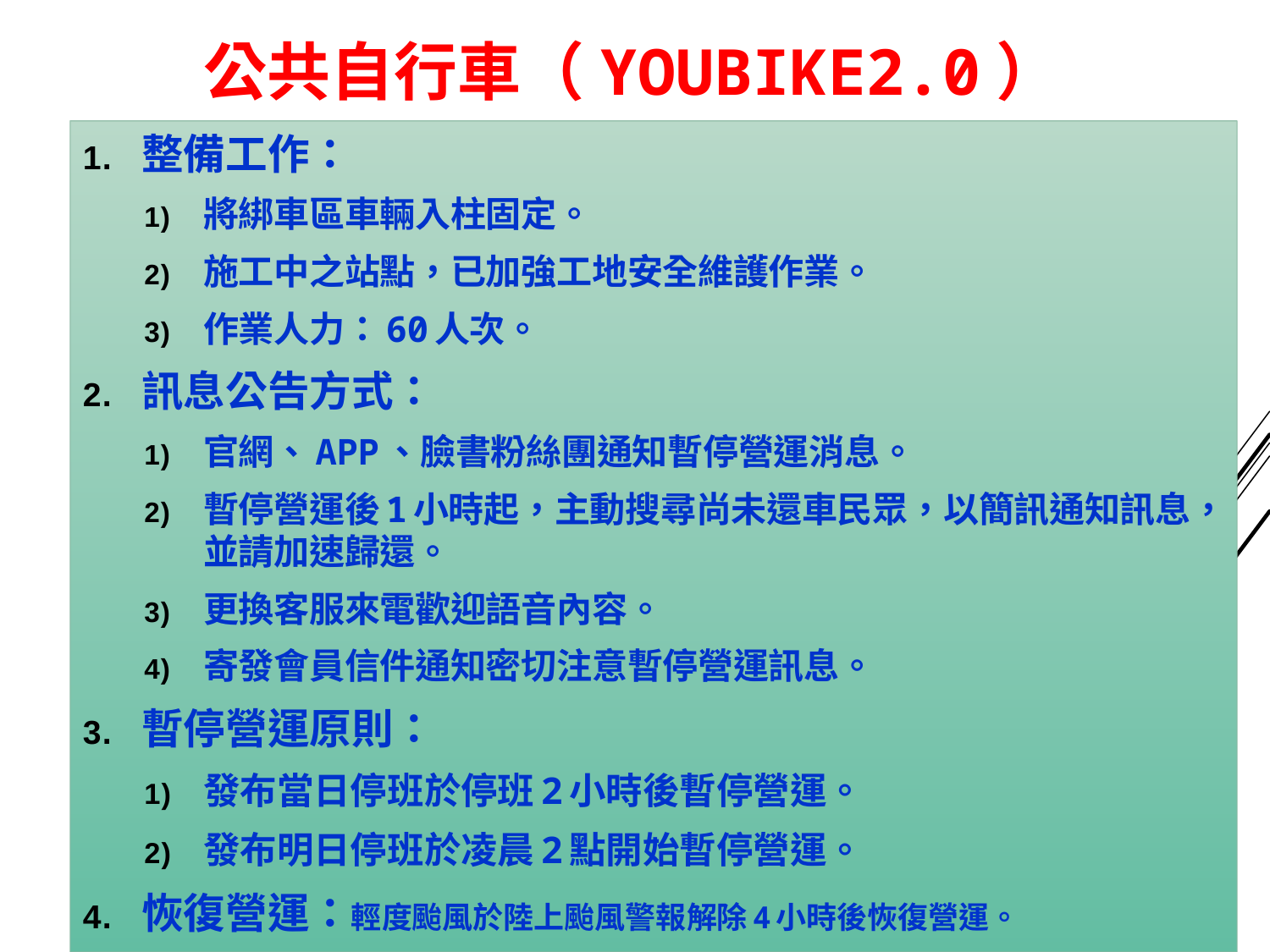

# 公共自行車（YouBike2.0）
整備工作：
將綁車區車輛入柱固定。
施工中之站點，已加強工地安全維護作業。
作業人力：60人次。
訊息公告方式：
官網、APP、臉書粉絲團通知暫停營運消息。
暫停營運後1小時起，主動搜尋尚未還車民眾，以簡訊通知訊息，並請加速歸還。
更換客服來電歡迎語音內容。
寄發會員信件通知密切注意暫停營運訊息。
暫停營運原則：
發布當日停班於停班2小時後暫停營運。
發布明日停班於凌晨2點開始暫停營運。
恢復營運：輕度颱風於陸上颱風警報解除4小時後恢復營運。